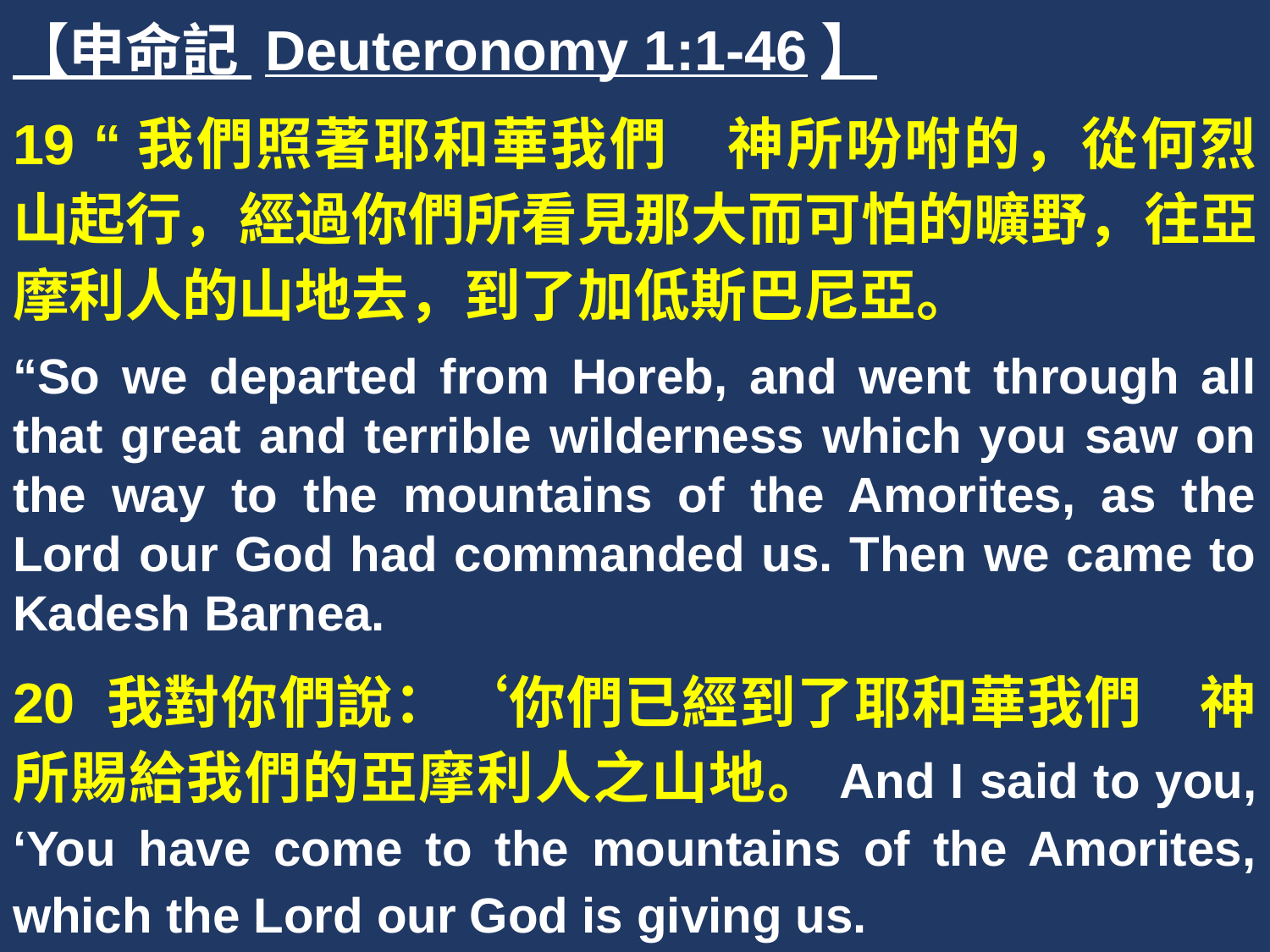

【申命記 Deuteronomy 1:1-46】
19 “我們照著耶和華我們　神所吩咐的，從何烈山起行，經過你們所看見那大而可怕的曠野，往亞摩利人的山地去，到了加低斯巴尼亞。
“So we departed from Horeb, and went through all that great and terrible wilderness which you saw on the way to the mountains of the Amorites, as the Lord our God had commanded us. Then we came to Kadesh Barnea.
20 我對你們說：‘你們已經到了耶和華我們　神所賜給我們的亞摩利人之山地。And I said to you, ‘You have come to the mountains of the Amorites, which the Lord our God is giving us.